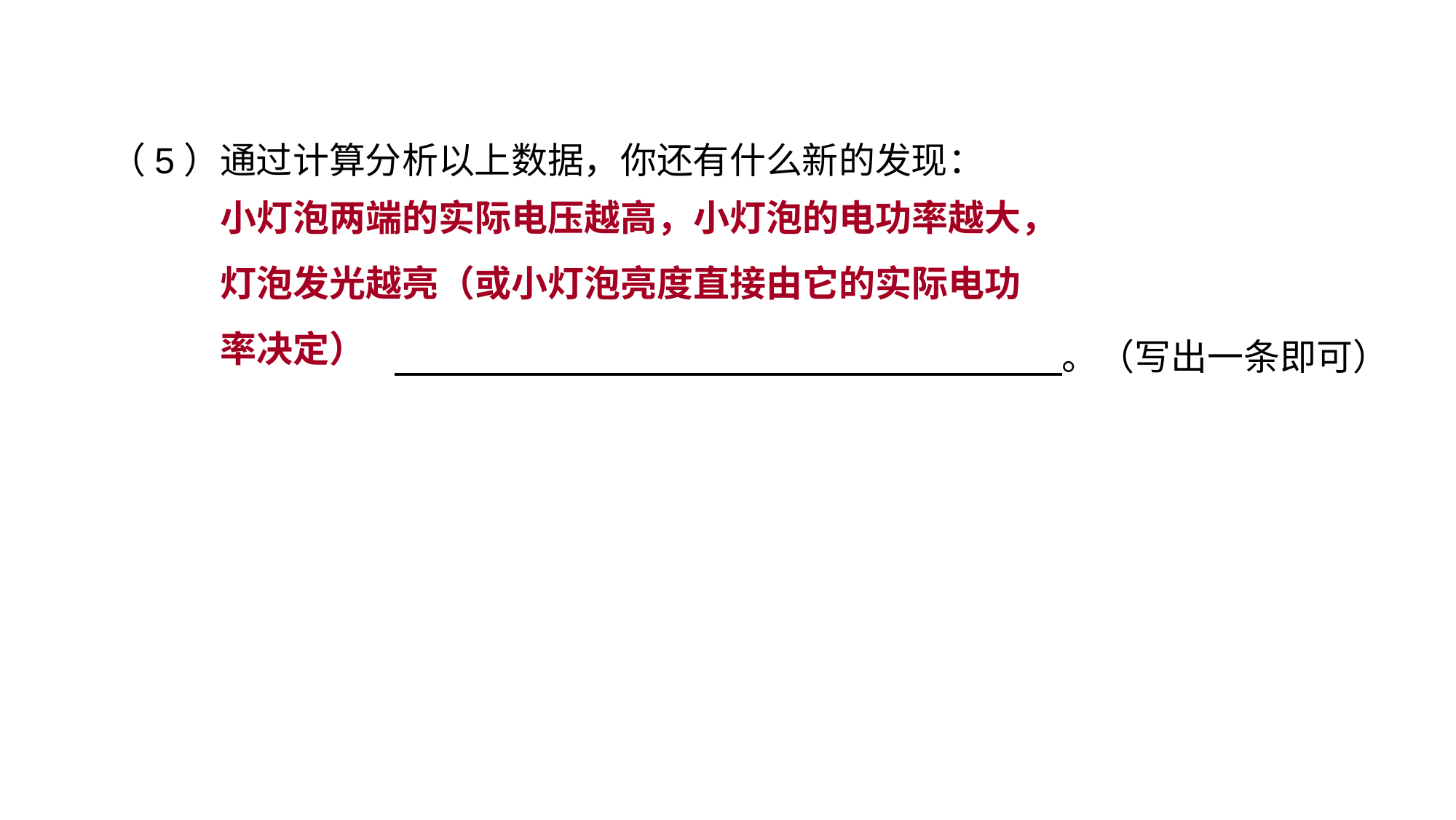

（5）通过计算分析以上数据，你还有什么新的发现：

　                                                                             。（写出一条即可）
小灯泡两端的实际电压越高，小灯泡的电功率越大，灯泡发光越亮（或小灯泡亮度直接由它的实际电功率决定）
真题回顾 把握考向